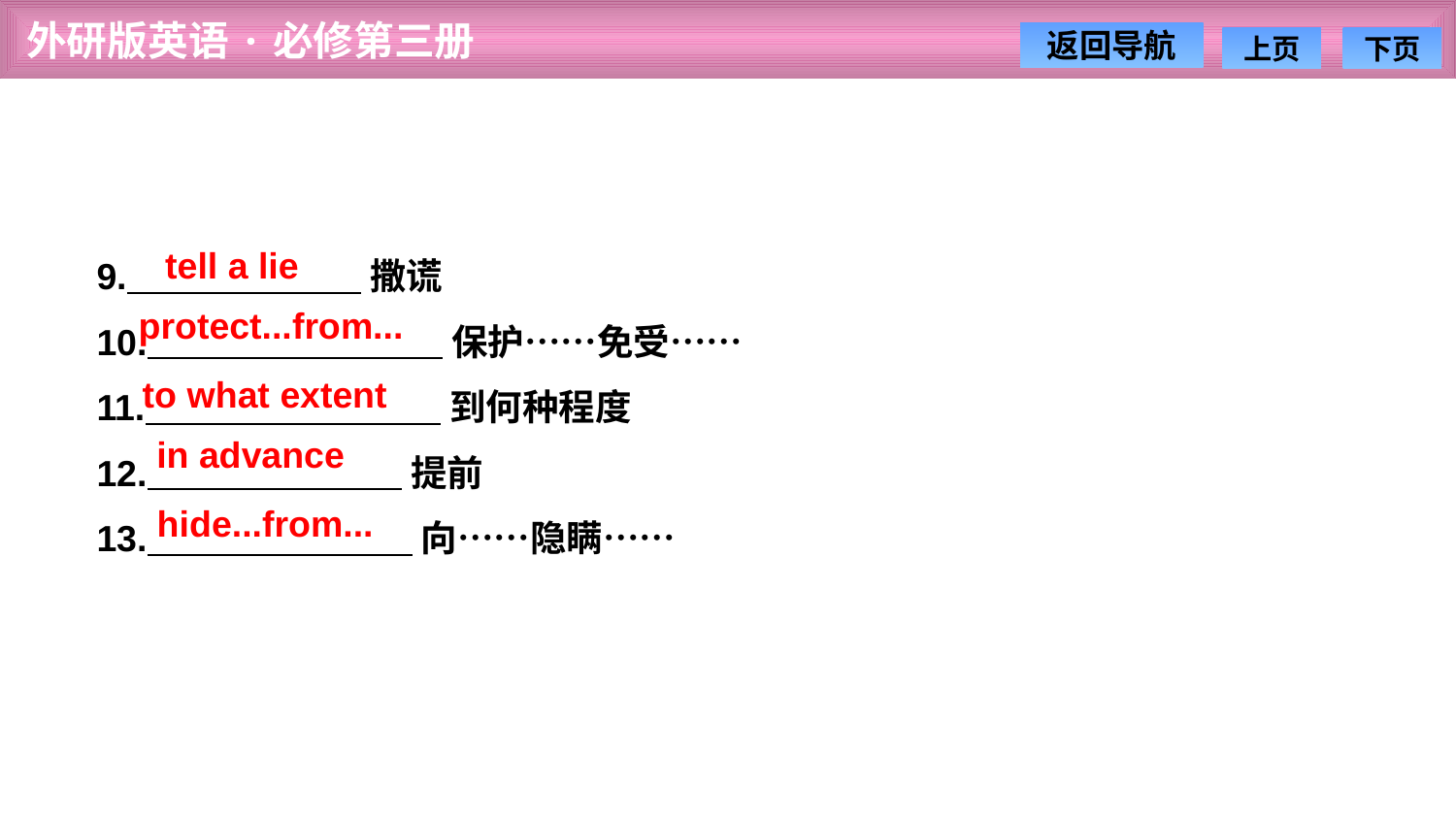

9.                       撒谎
10.                             保护……免受……
11.                             到何种程度
12.                         提前
13.                          向……隐瞒……
tell a lie
protect...from...
to what extent
in advance
hide...from...